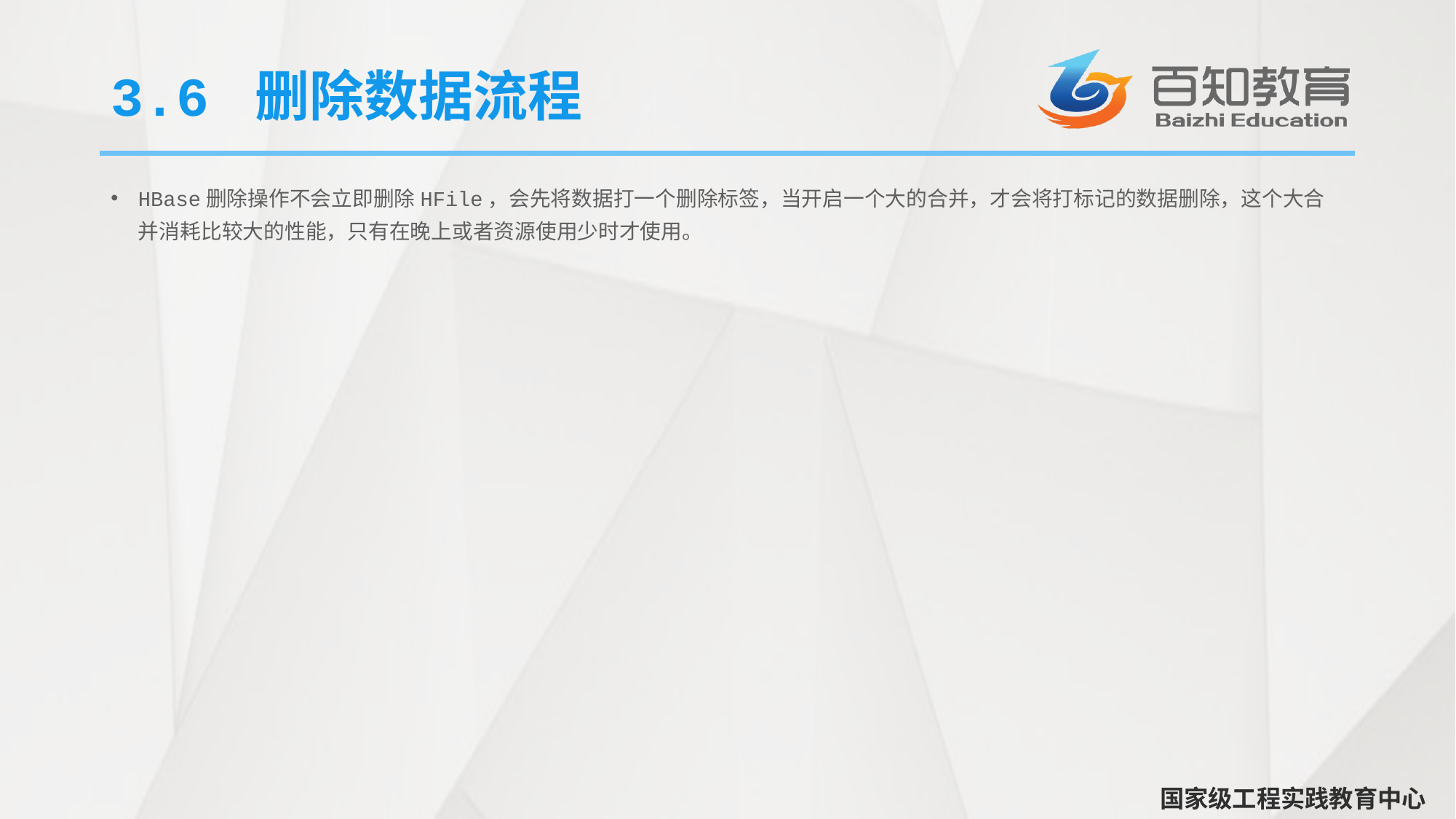

# 3.6 删除数据流程
HBase删除操作不会立即删除HFile，会先将数据打一个删除标签，当开启一个大的合并，才会将打标记的数据删除，这个大合并消耗比较大的性能，只有在晚上或者资源使用少时才使用。